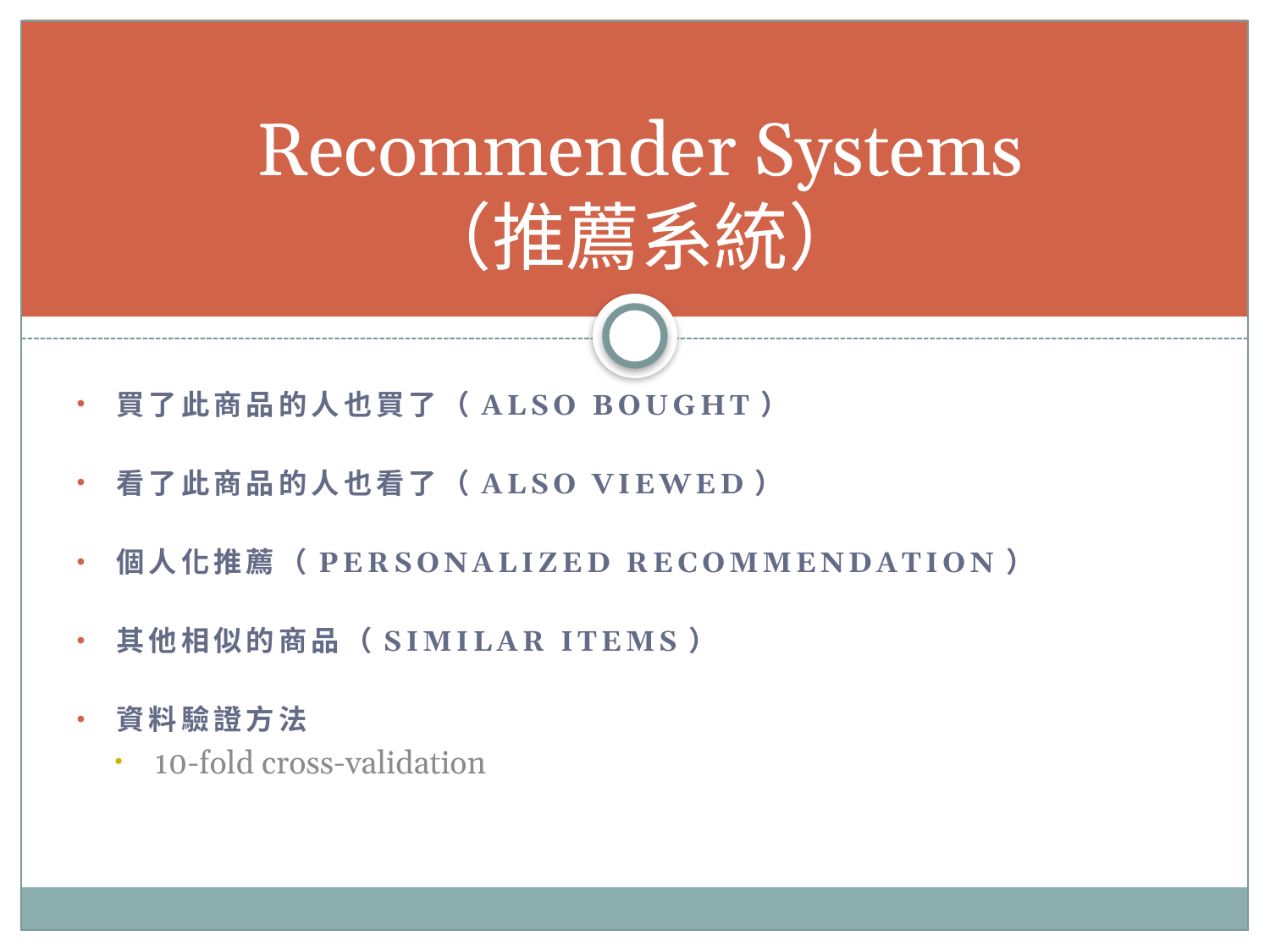

# Recommender Systems （推薦系統）
買了此商品的人也買了（Also bought）

看了此商品的人也看了（Also viewed）

個人化推薦（Personalized Recommendation）

其他相似的商品（Similar items）

資料驗證方法
10-fold cross-validation